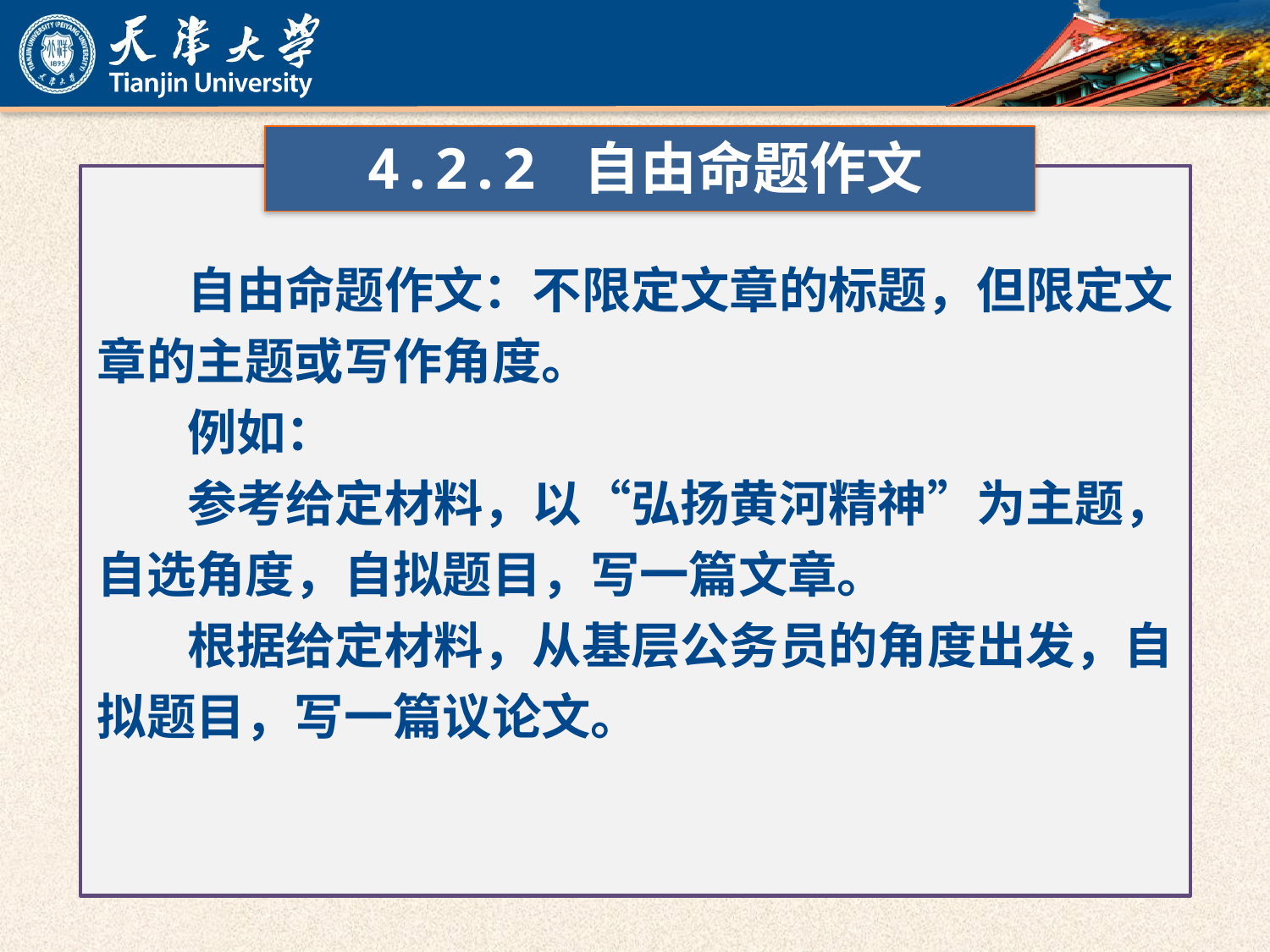

4.2.2 自由命题作文

自由命题作文：不限定文章的标题，但限定文章的主题或写作角度。
例如：
参考给定材料，以“弘扬黄河精神”为主题，自选角度，自拟题目，写一篇文章。
根据给定材料，从基层公务员的角度出发，自拟题目，写一篇议论文。